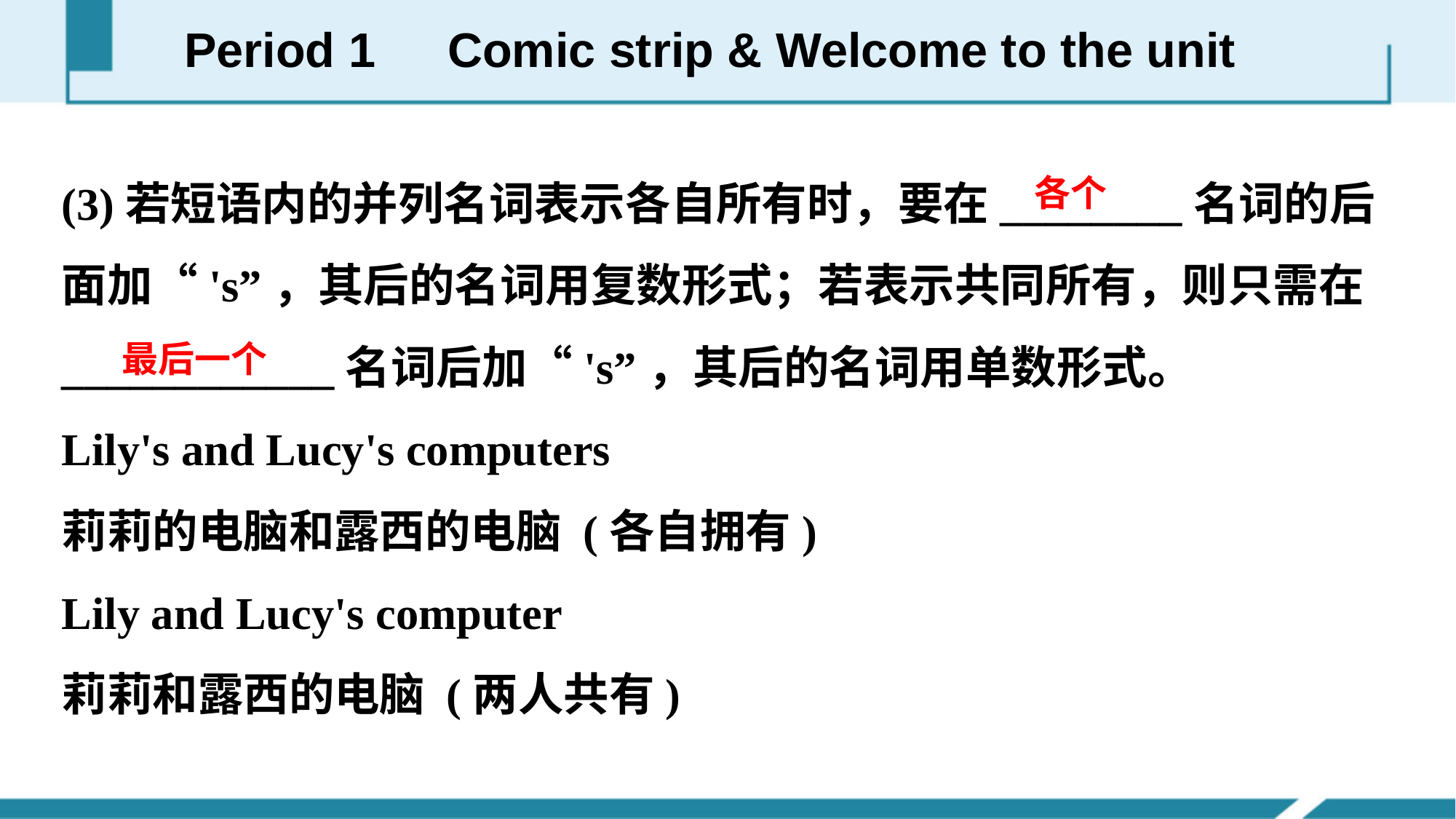

Period 1　Comic strip & Welcome to the unit
(3)若短语内的并列名词表示各自所有时，要在________名词的后面加“'s”，其后的名词用复数形式；若表示共同所有，则只需在____________名词后加“'s”，其后的名词用单数形式。
Lily's and Lucy's computers
莉莉的电脑和露西的电脑 (各自拥有)
Lily and Lucy's computer
莉莉和露西的电脑 (两人共有)
各个
最后一个